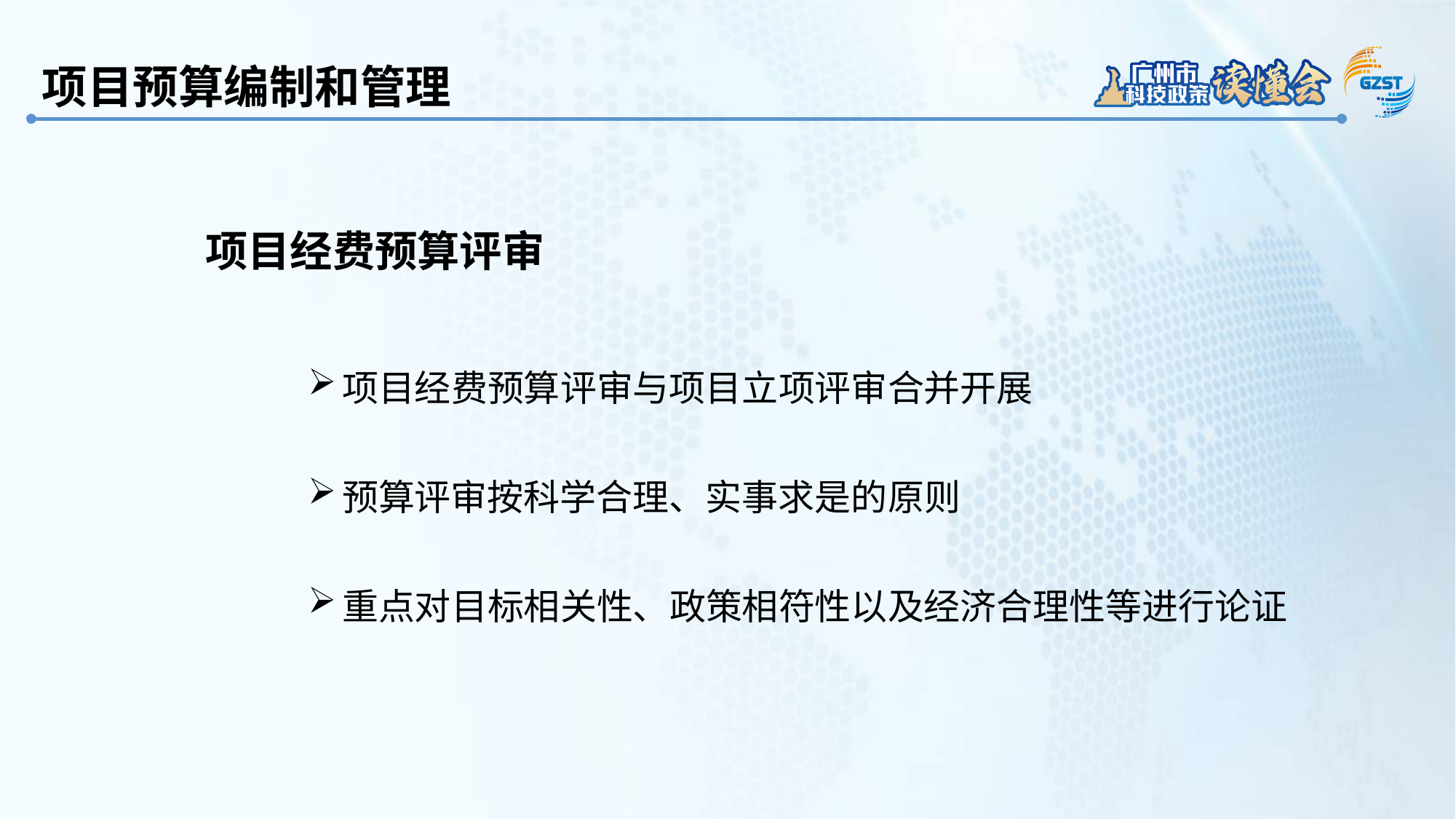

项目预算编制和管理
项目经费预算评审
项目经费预算评审与项目立项评审合并开展
预算评审按科学合理、实事求是的原则
重点对目标相关性、政策相符性以及经济合理性等进行论证